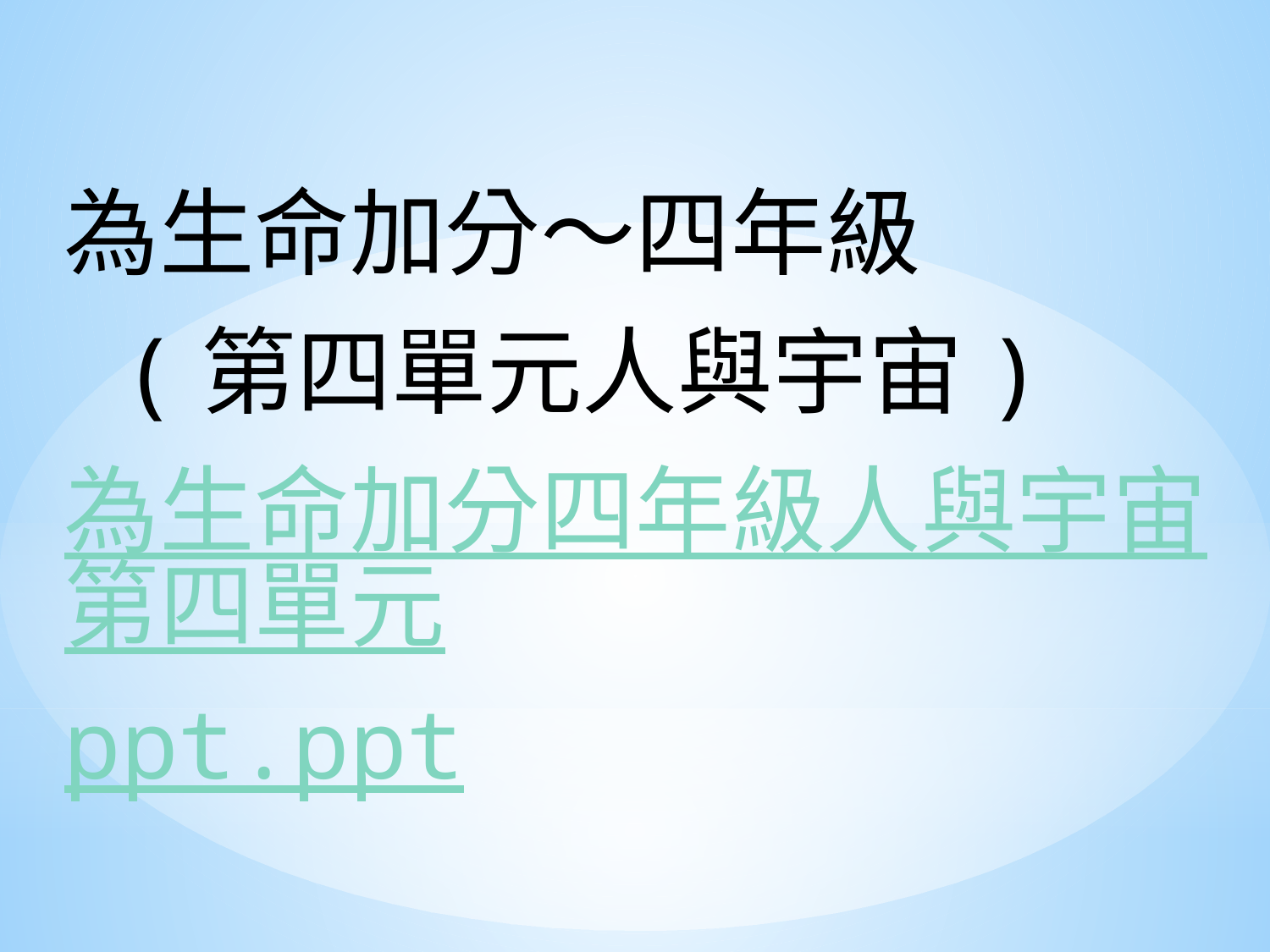

為生命加分〜四年級
 (第四單元人與宇宙)
為生命加分四年級人與宇宙第四單元ppt.ppt